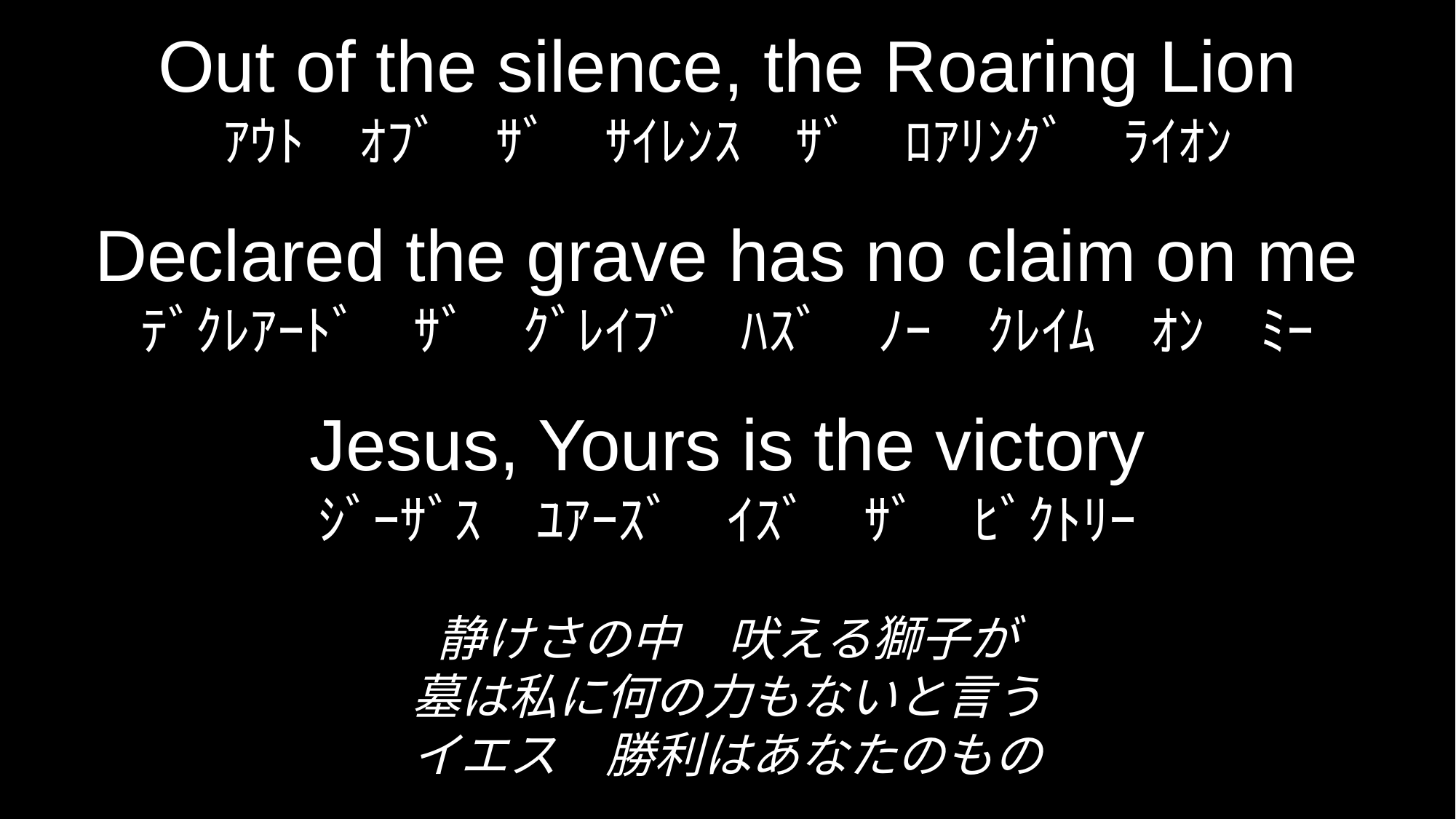

Out of the silence, the Roaring Lion
ｱｳﾄ　ｵﾌﾞ　ｻﾞ　ｻｲﾚﾝｽ　ｻﾞ　ﾛｱﾘﾝｸﾞ　ﾗｲｵﾝ

 Declared the grave has no claim on me
ﾃﾞｸﾚｱｰﾄﾞ　ｻﾞ　ｸﾞﾚｲﾌﾞ　ﾊｽﾞ　ﾉｰ　ｸﾚｲﾑ　ｵﾝ　ﾐｰ

Jesus, Yours is the victory
ｼﾞｰｻﾞｽ　ﾕｱｰｽﾞ　ｲｽﾞ　ｻﾞ　ﾋﾞｸﾄﾘｰ
静けさの中　吠える獅子が
墓は私に何の力もないと言う
イエス　勝利はあなたのもの